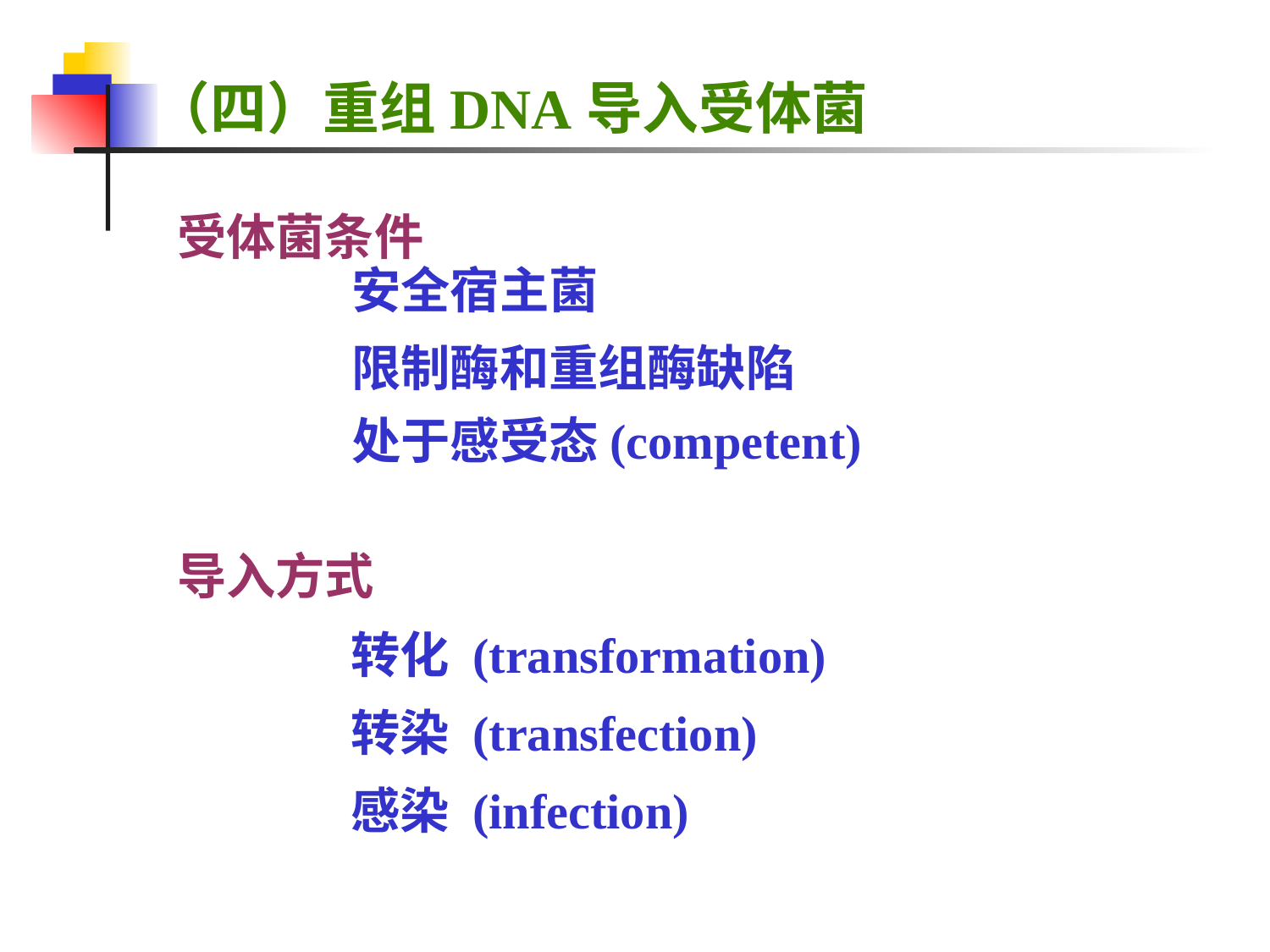

（四）重组DNA导入受体菌
受体菌条件
安全宿主菌
限制酶和重组酶缺陷
处于感受态(competent)
导入方式
转化 (transformation)
转染 (transfection)
感染 (infection)